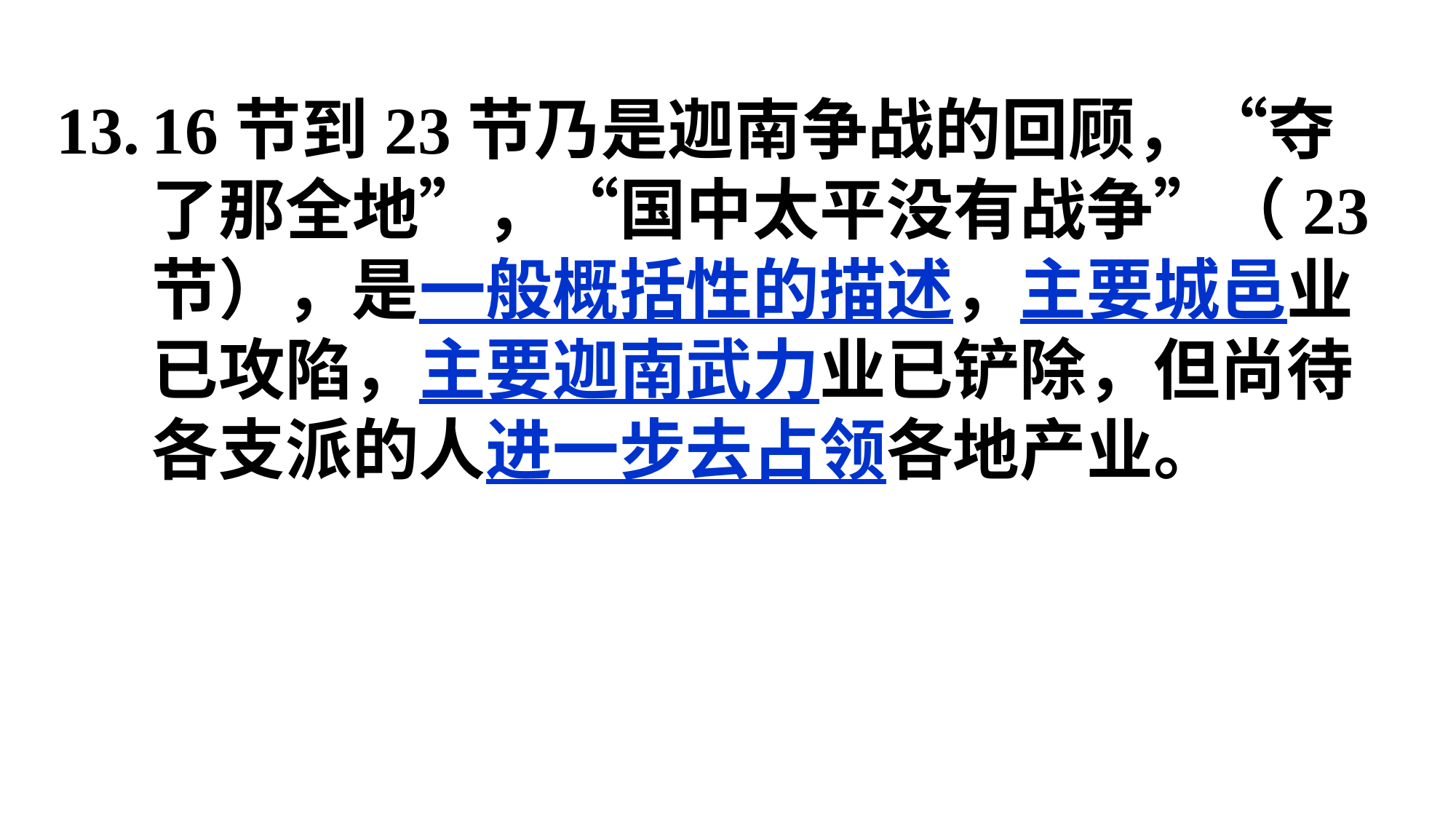

13.	16节到23节乃是迦南争战的回顾，“夺了那全地”，“国中太平没有战争”（23节），是一般概括性的描述，主要城邑业已攻陷，主要迦南武力业已铲除，但尚待各支派的人进一步去占领各地产业。